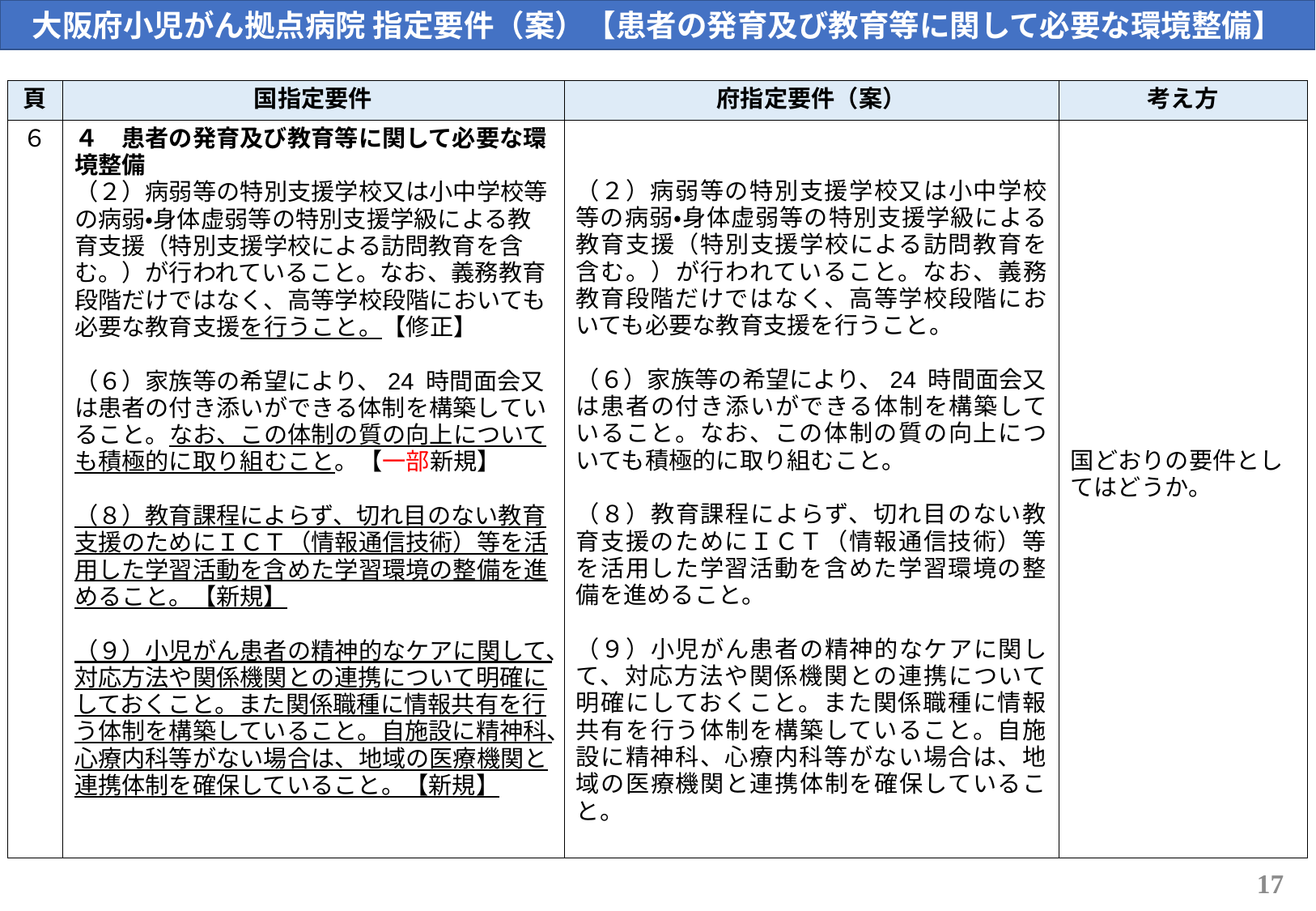

大阪府小児がん拠点病院 指定要件（案）【患者の発育及び教育等に関して必要な環境整備】
| 頁 | 国指定要件 | 府指定要件（案） | 考え方 |
| --- | --- | --- | --- |
| ６ | ４　患者の発育及び教育等に関して必要な環境整備 （２）病弱等の特別支援学校又は小中学校等の病弱・身体虚弱等の特別支援学級による教育支援（特別支援学校による訪問教育を含む。）が行われていること。なお、義務教育段階だけではなく、高等学校段階においても必要な教育支援を行うこと。【修正】 （６）家族等の希望により、24 時間面会又は患者の付き添いができる体制を構築していること。なお、この体制の質の向上についても積極的に取り組むこと。【一部新規】 （８）教育課程によらず、切れ目のない教育支援のためにＩＣＴ（情報通信技術）等を活用した学習活動を含めた学習環境の整備を進めること。【新規】 （９）小児がん患者の精神的なケアに関して、対応方法や関係機関との連携について明確にしておくこと。また関係職種に情報共有を行う体制を構築していること。自施設に精神科、心療内科等がない場合は、地域の医療機関と連携体制を確保していること。【新規】 | （２）病弱等の特別支援学校又は小中学校等の病弱・身体虚弱等の特別支援学級による教育支援（特別支援学校による訪問教育を含む。）が行われていること。なお、義務教育段階だけではなく、高等学校段階においても必要な教育支援を行うこと。 （６）家族等の希望により、24 時間面会又は患者の付き添いができる体制を構築していること。なお、この体制の質の向上についても積極的に取り組むこと。 （８）教育課程によらず、切れ目のない教育支援のためにＩＣＴ（情報通信技術）等を活用した学習活動を含めた学習環境の整備を進めること。 （９）小児がん患者の精神的なケアに関して、対応方法や関係機関との連携について明確にしておくこと。また関係職種に情報共有を行う体制を構築していること。自施設に精神科、心療内科等がない場合は、地域の医療機関と連携体制を確保していること。 | 国どおりの要件としてはどうか。 |
17